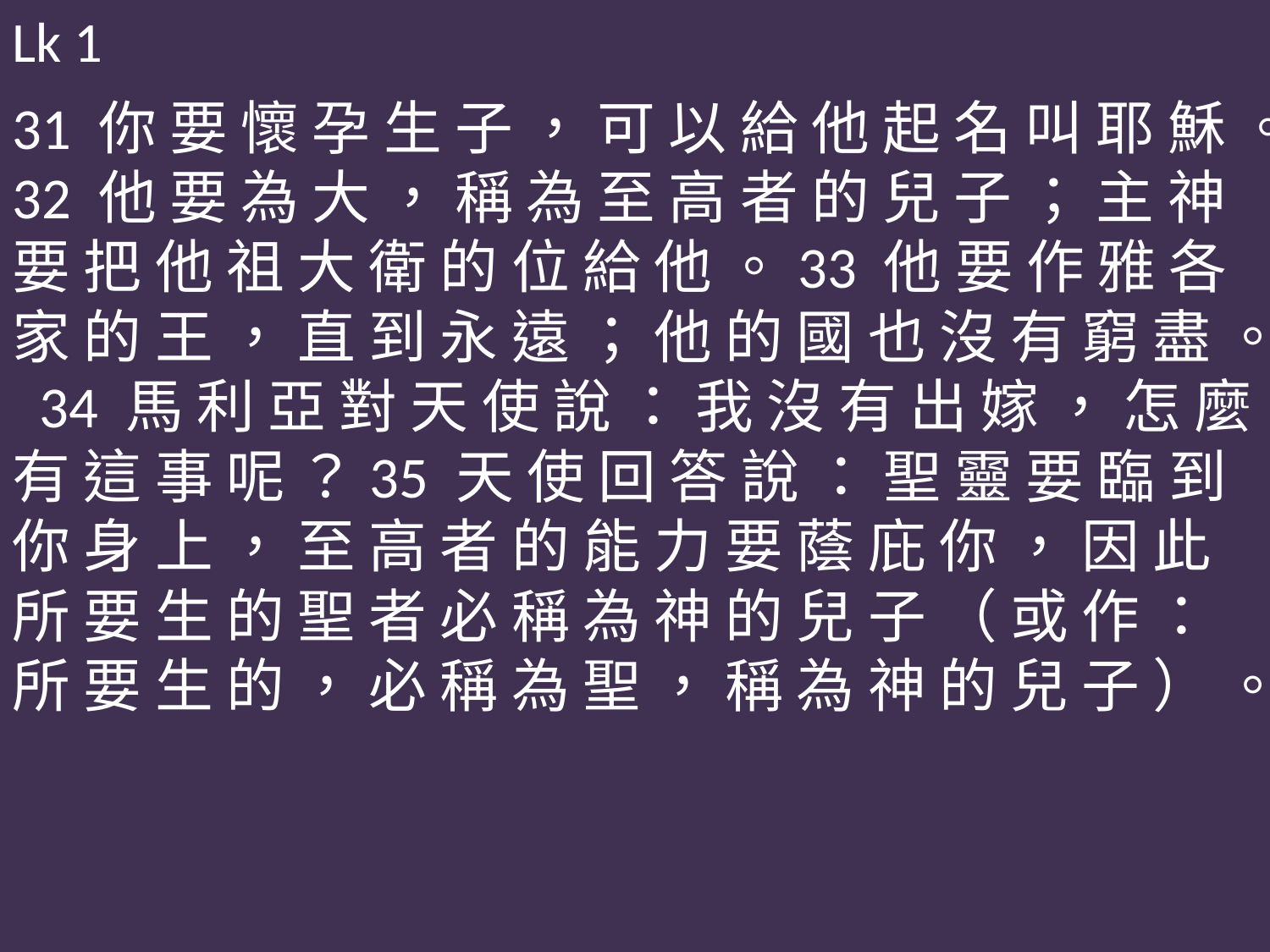

Lk 1
31 你 要 懷 孕 生 子 ， 可 以 給 他 起 名 叫 耶 穌 。32 他 要 為 大 ， 稱 為 至 高 者 的 兒 子 ； 主 神 要 把 他 祖 大 衛 的 位 給 他 。33 他 要 作 雅 各 家 的 王 ， 直 到 永 遠 ； 他 的 國 也 沒 有 窮 盡 。 34 馬 利 亞 對 天 使 說 ： 我 沒 有 出 嫁 ， 怎 麼 有 這 事 呢 ？35 天 使 回 答 說 ： 聖 靈 要 臨 到 你 身 上 ， 至 高 者 的 能 力 要 蔭 庇 你 ， 因 此 所 要 生 的 聖 者 必 稱 為 神 的 兒 子 （ 或 作 ： 所 要 生 的 ， 必 稱 為 聖 ， 稱 為 神 的 兒 子 ） 。